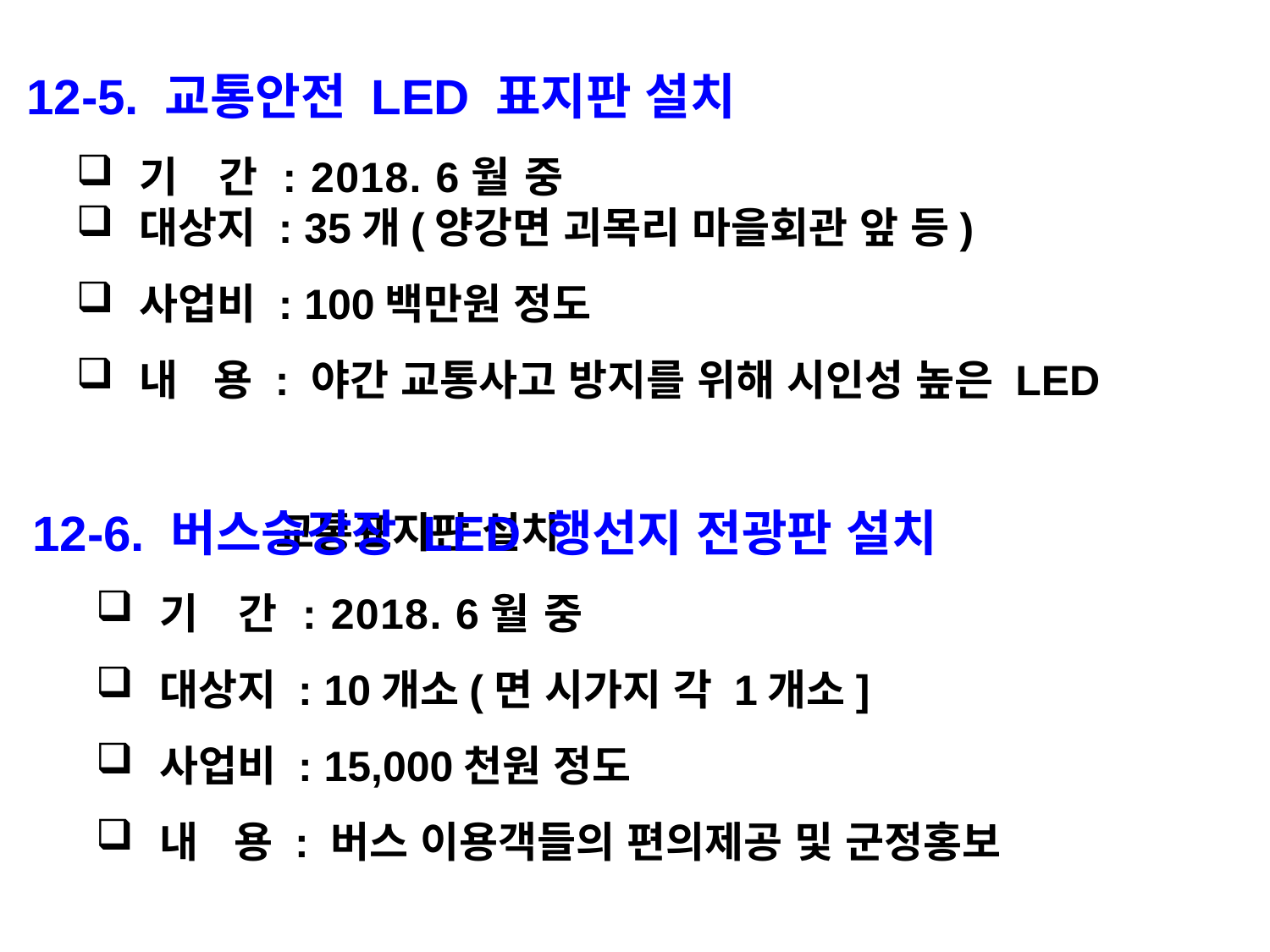

12-5. 교통안전 LED 표지판 설치
기   간 : 2018. 6월 중
대상지 : 35개(양강면 괴목리 마을회관 앞 등)
사업비 : 100백만원 정도
내   용 : 야간 교통사고 방지를 위해 시인성 높은 LED
                교통표지판 설치

12-6. 버스승강장 LED 행선지 전광판 설치
기   간 : 2018. 6월 중
대상지 : 10개소(면 시가지 각 1개소]
사업비 : 15,000천원 정도
내   용 : 버스 이용객들의 편의제공 및 군정홍보